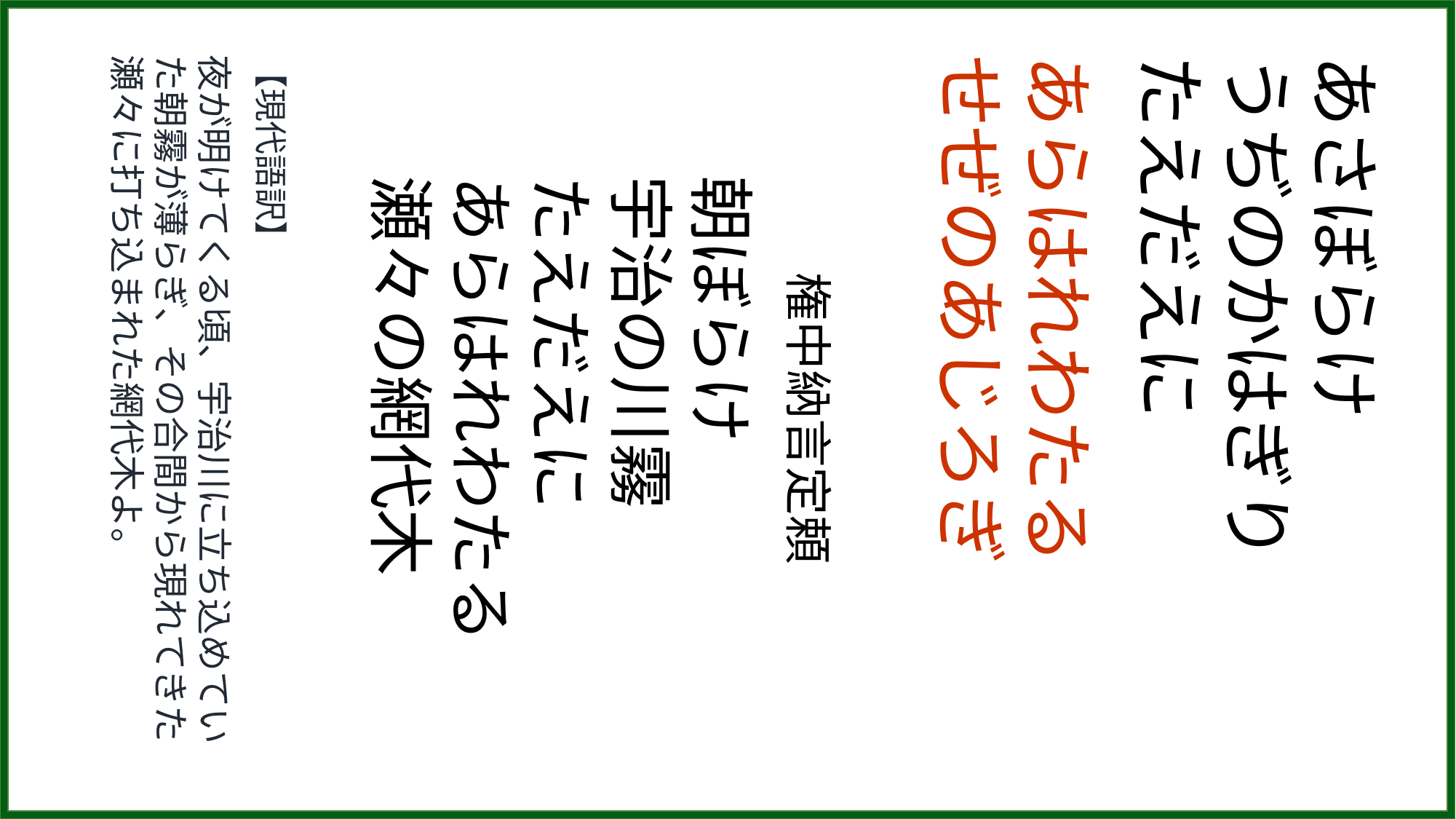

【現代語訳】

夜が明けてくる頃、宇治川に立ち込めていた朝霧が薄らぎ、その合間から現れてきた瀬々に打ち込まれた網代木よ。
　　権中納言定頼

朝ぼらけ
宇治の川霧
たえだえに
あらはれわたる
瀬々の網代木
あらはれわたる
せぜのあじろぎ
あさぼらけ
うぢのかはぎり
たえだえに